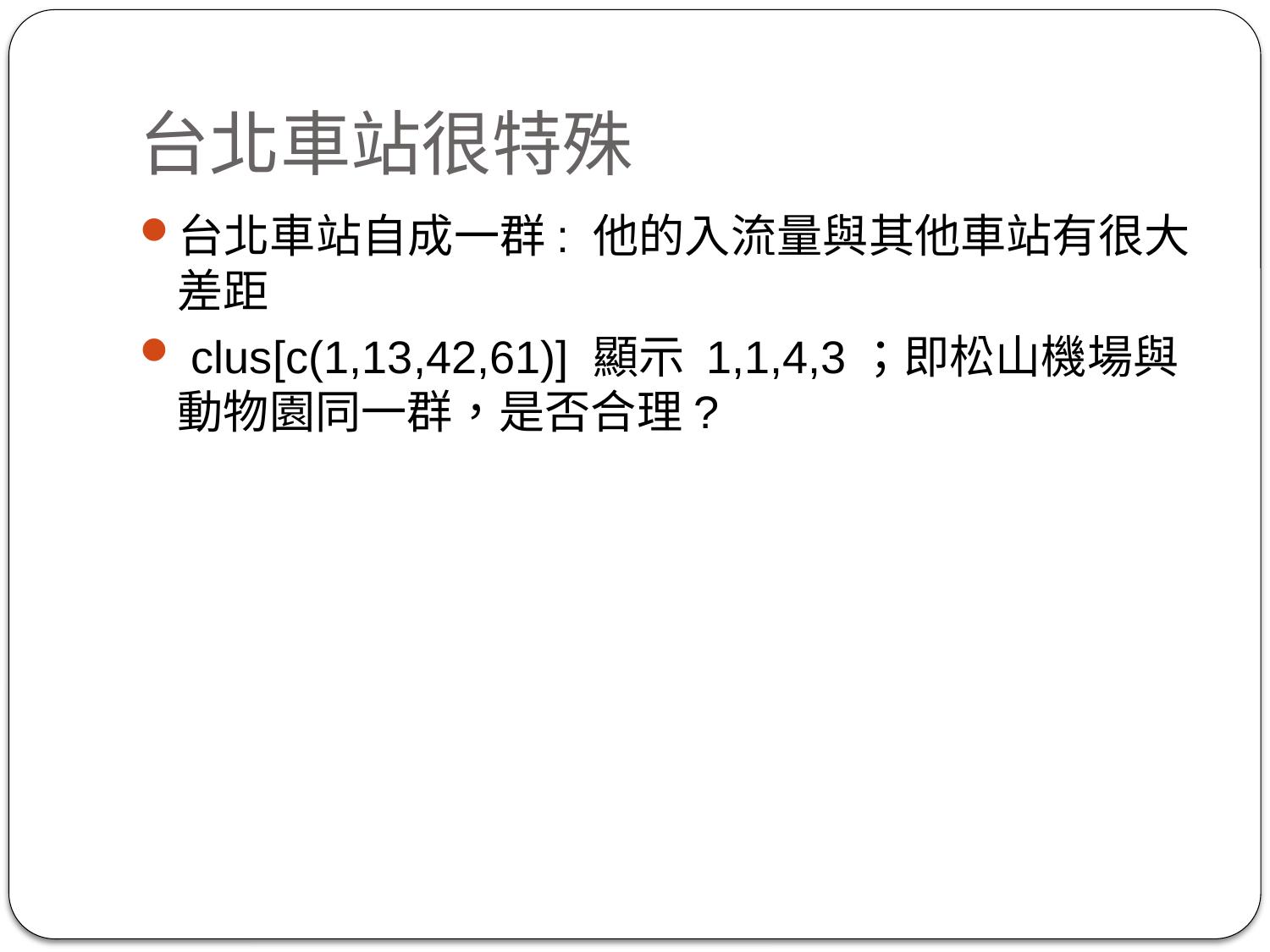

# 台北車站很特殊
台北車站自成一群: 他的入流量與其他車站有很大差距
 clus[c(1,13,42,61)] 顯示 1,1,4,3；即松山機場與動物園同一群，是否合理?